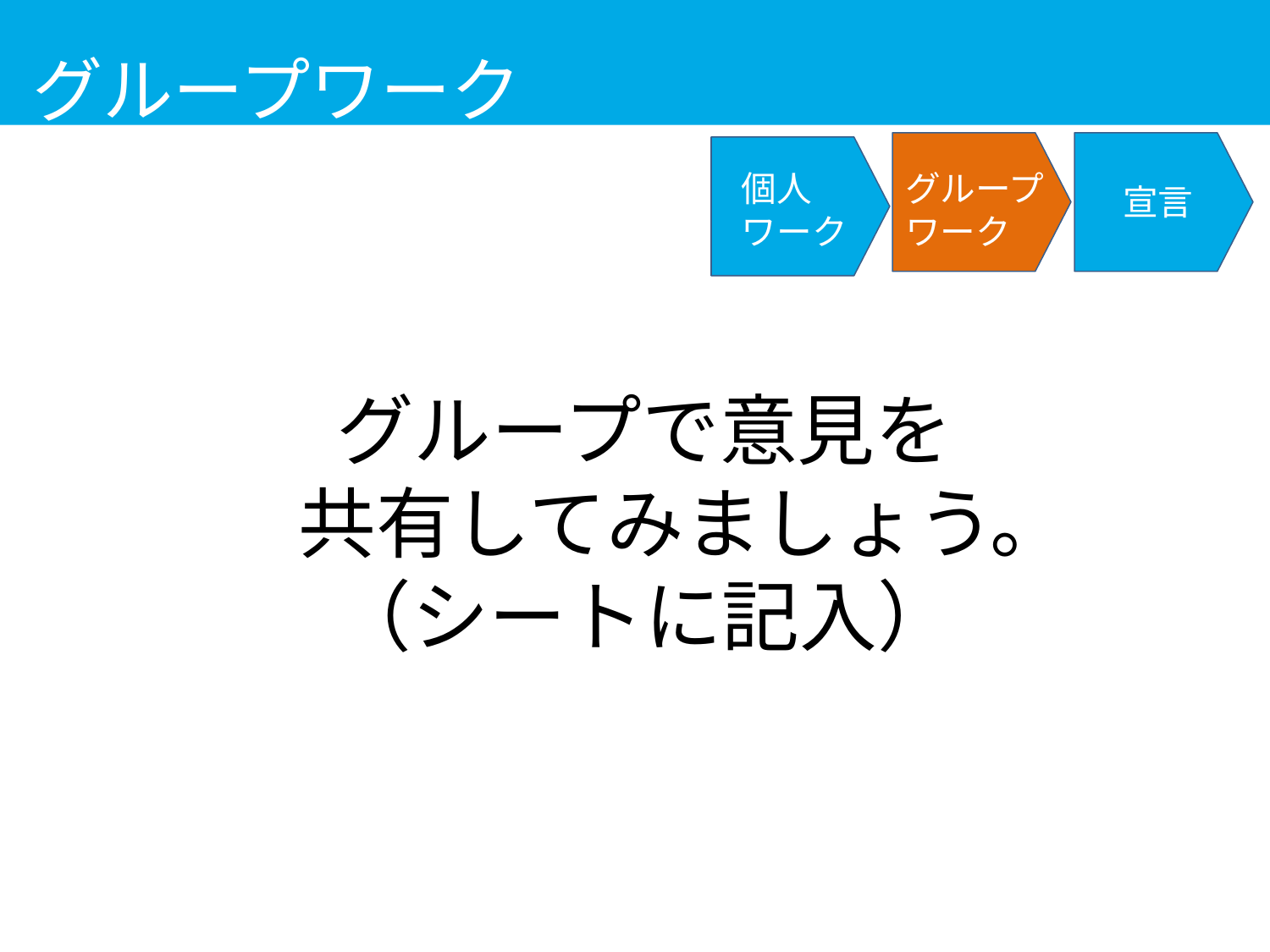

# グループワーク

宣言
グループ
ワーク
個人
ワーク
グループで意見を
　共有してみましょう。
（シートに記入）